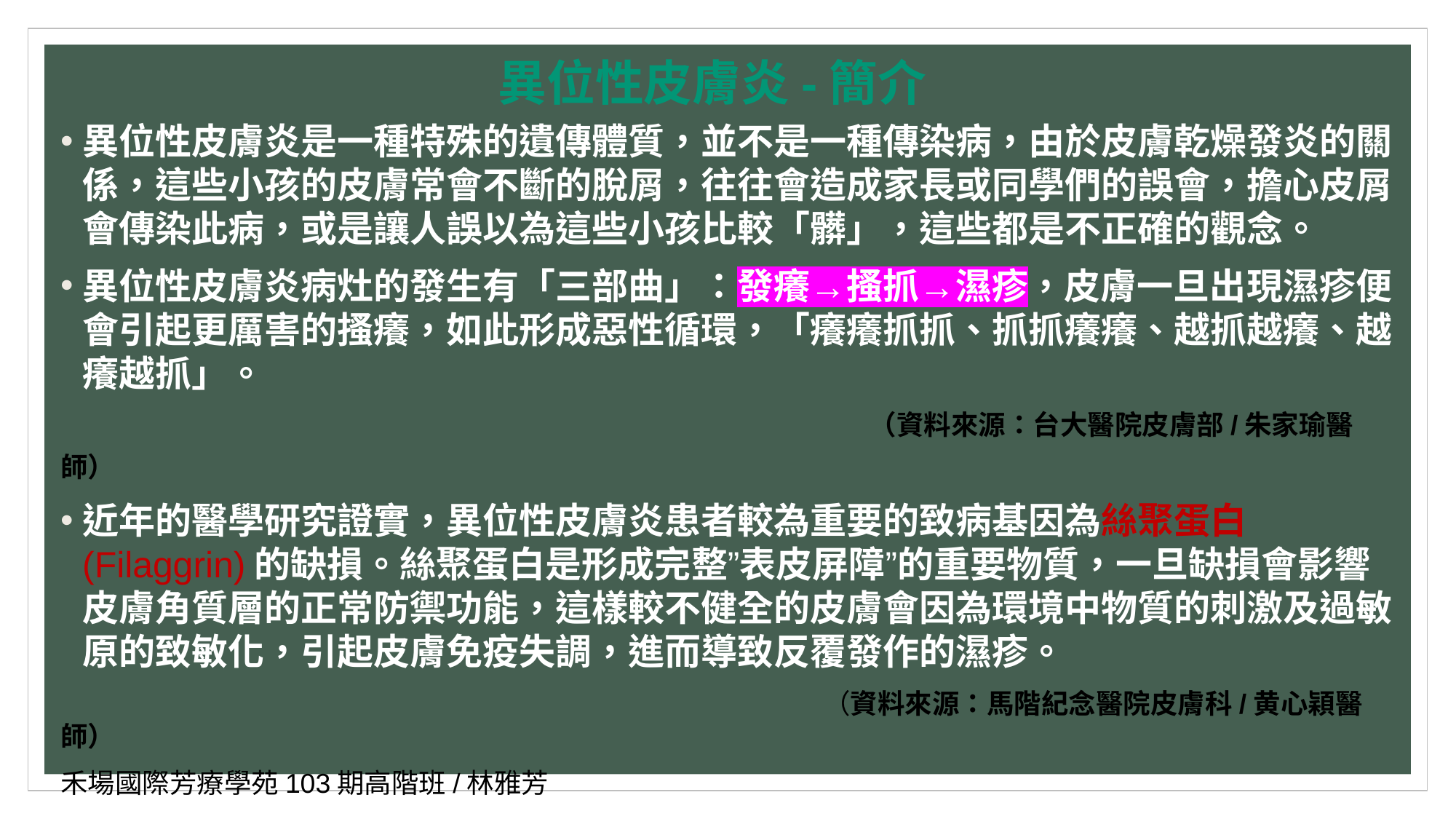

# 異位性皮膚炎-簡介
異位性皮膚炎是一種特殊的遺傳體質，並不是一種傳染病，由於皮膚乾燥發炎的關係，這些小孩的皮膚常會不斷的脫屑，往往會造成家長或同學們的誤會，擔心皮屑會傳染此病，或是讓人誤以為這些小孩比較「髒」，這些都是不正確的觀念。
異位性皮膚炎病灶的發生有「三部曲」：發癢→搔抓→濕疹，皮膚一旦出現濕疹便會引起更厲害的搔癢，如此形成惡性循環，「癢癢抓抓、抓抓癢癢、越抓越癢、越癢越抓」。
                                                                                                         （資料來源：台大醫院皮膚部/朱家瑜醫師）
近年的醫學研究證實，異位性皮膚炎患者較為重要的致病基因為絲聚蛋白(Filaggrin)的缺損。絲聚蛋白是形成完整”表皮屏障”的重要物質，一旦缺損會影響皮膚角質層的正常防禦功能，這樣較不健全的皮膚會因為環境中物質的刺激及過敏原的致敏化，引起皮膚免疫失調，進而導致反覆發作的濕疹。
                                                                                                   （資料來源：馬階紀念醫院皮膚科/黄心穎醫師）
禾場國際芳療學苑103期高階班/林雅芳